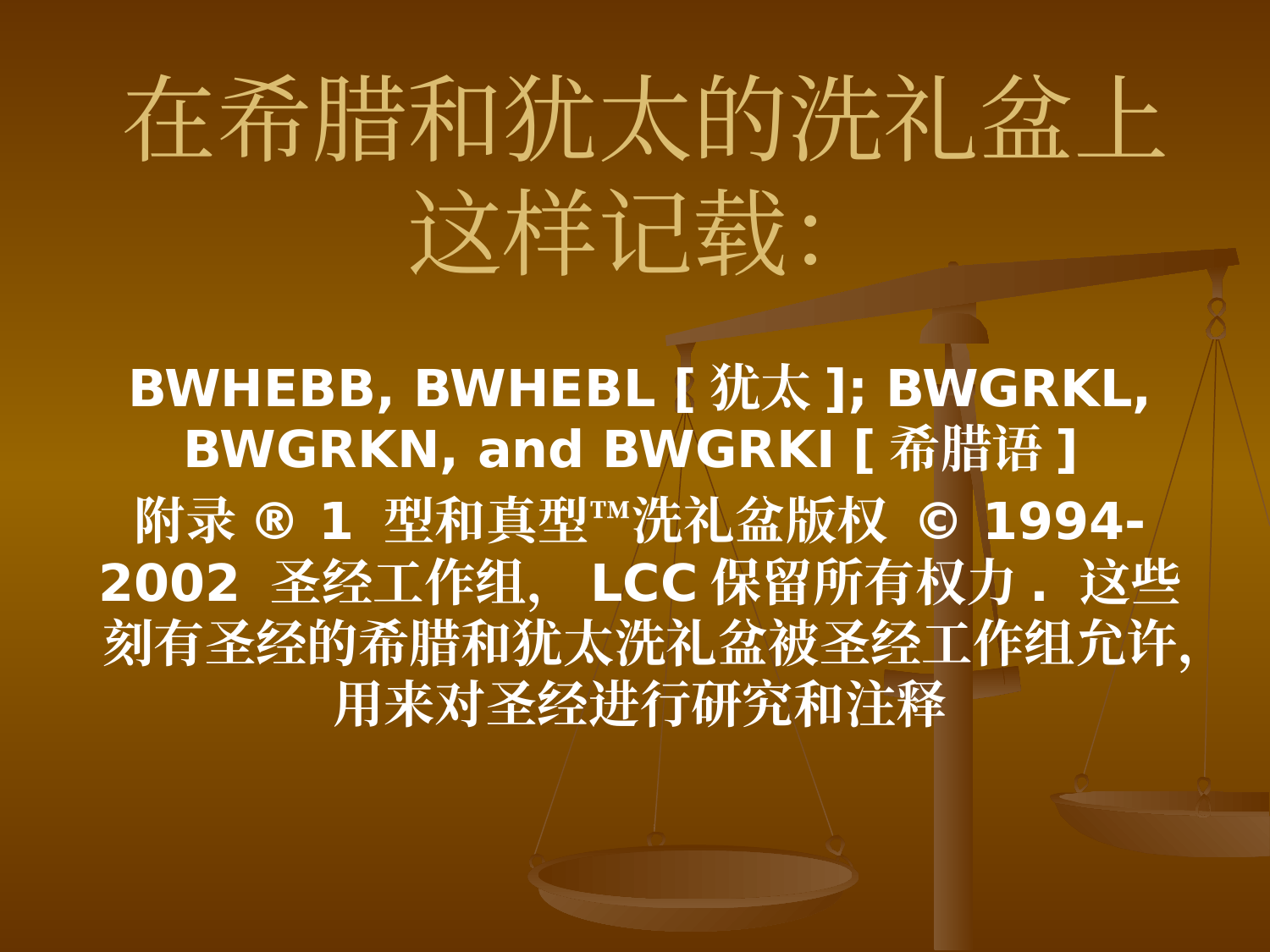

# 在希腊和犹太的洗礼盆上这样记载：
BWHEBB, BWHEBL [犹太]; BWGRKL, BWGRKN, and BWGRKI [希腊语]
附录® 1 型和真型™洗礼盆版权 © 1994-2002 圣经工作组，LCC保留所有权力. 这些刻有圣经的希腊和犹太洗礼盆被圣经工作组允许，用来对圣经进行研究和注释